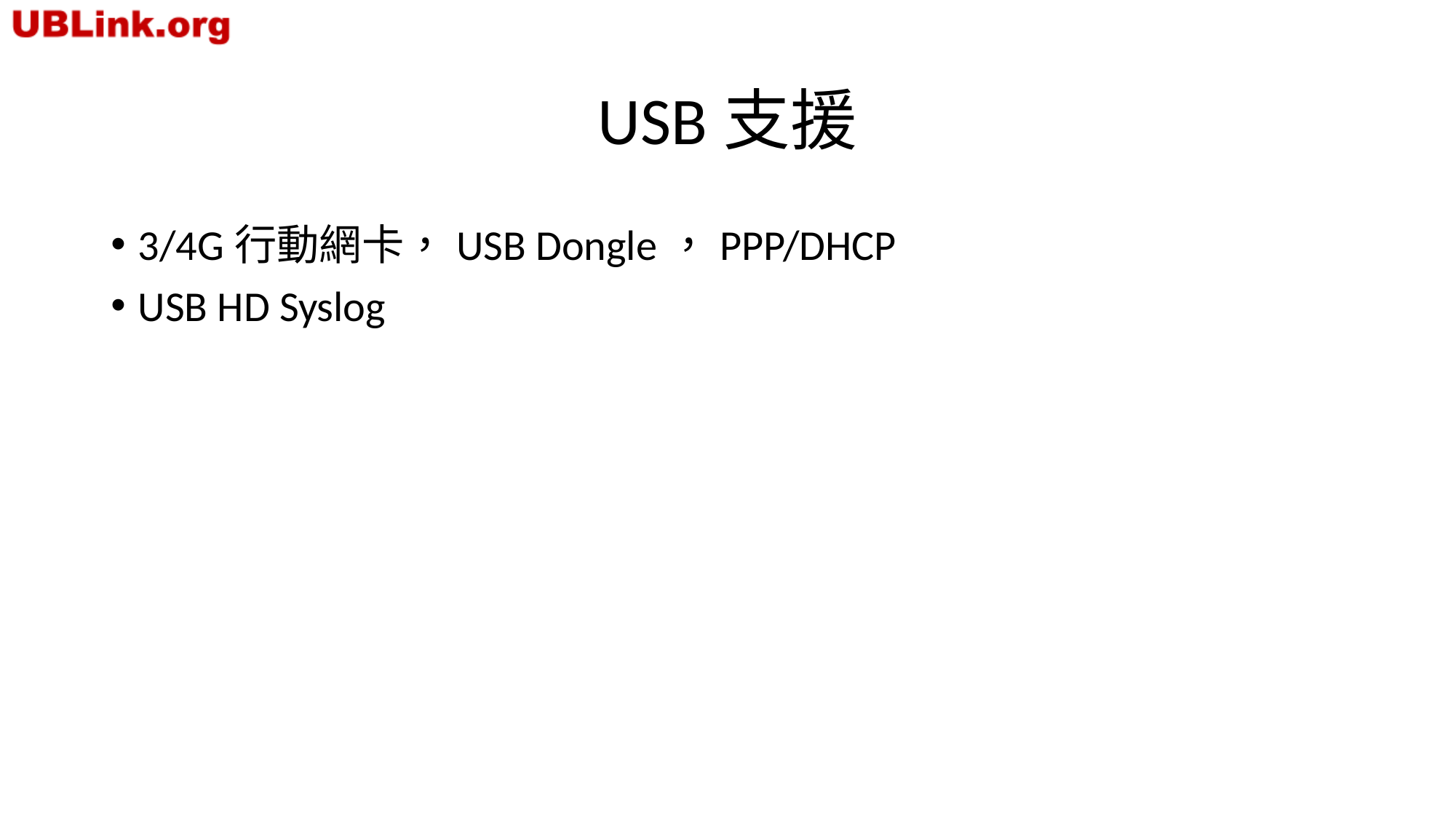

# USB支援
3/4G行動網卡，USB Dongle，PPP/DHCP
USB HD Syslog